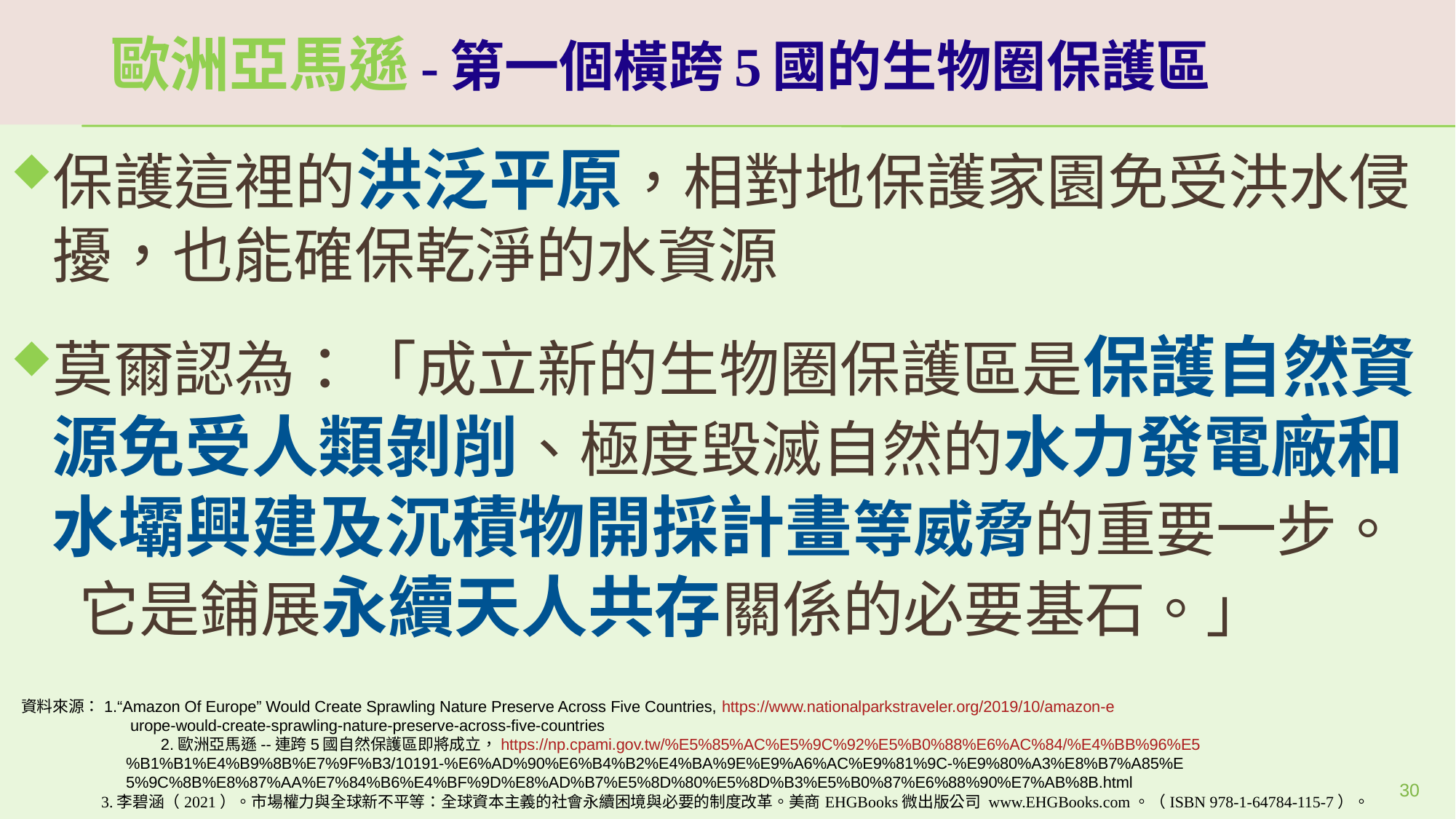

# 歐洲亞馬遜-第一個橫跨5國的生物圈保護區
保護這裡的洪泛平原，相對地保護家園免受洪水侵擾，也能確保乾淨的水資源

莫爾認為：「成立新的生物圈保護區是保護自然資源免受人類剝削、極度毀滅自然的水力發電廠和水壩興建及沉積物開採計畫等威脅的重要一步。      它是鋪展永續天人共存關係的必要基石。」
資料來源：1.“Amazon Of Europe” Would Create Sprawling Nature Preserve Across Five Countries, https://www.nationalparkstraveler.org/2019/10/amazon-e
                         urope-would-create-sprawling-nature-preserve-across-five-countries
	       2.歐洲亞馬遜--連跨5國自然保護區即將成立，https://np.cpami.gov.tw/%E5%85%AC%E5%9C%92%E5%B0%88%E6%AC%84/%E4%BB%96%E5
                        %B1%B1%E4%B9%8B%E7%9F%B3/10191-%E6%AD%90%E6%B4%B2%E4%BA%9E%E9%A6%AC%E9%81%9C-%E9%80%A3%E8%B7%A85%E
                        5%9C%8B%E8%87%AA%E7%84%B6%E4%BF%9D%E8%AD%B7%E5%8D%80%E5%8D%B3%E5%B0%87%E6%88%90%E7%AB%8B.html
                    3.李碧涵（2021）。市場權力與全球新不平等：全球資本主義的社會永續困境與必要的制度改革。美商EHGBooks微出版公司 www.EHGBooks.com。（ISBN 978-1-64784-115-7）。

30